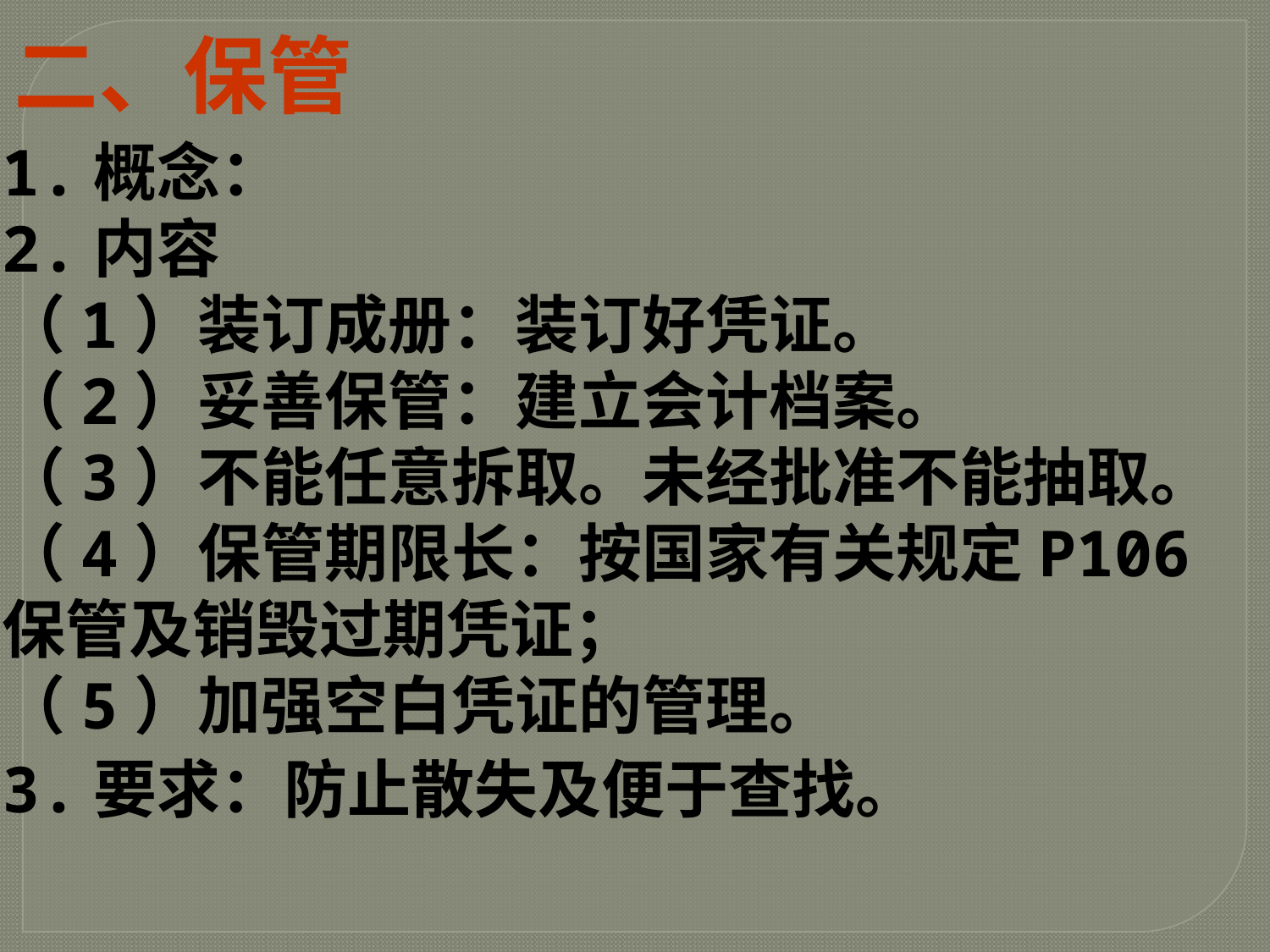

二、保管
1.概念：
2.内容
（1）装订成册：装订好凭证。
（2）妥善保管：建立会计档案。
（3）不能任意拆取。未经批准不能抽取。
（4）保管期限长：按国家有关规定P106
保管及销毁过期凭证；
（5）加强空白凭证的管理。
3.要求：防止散失及便于查找。